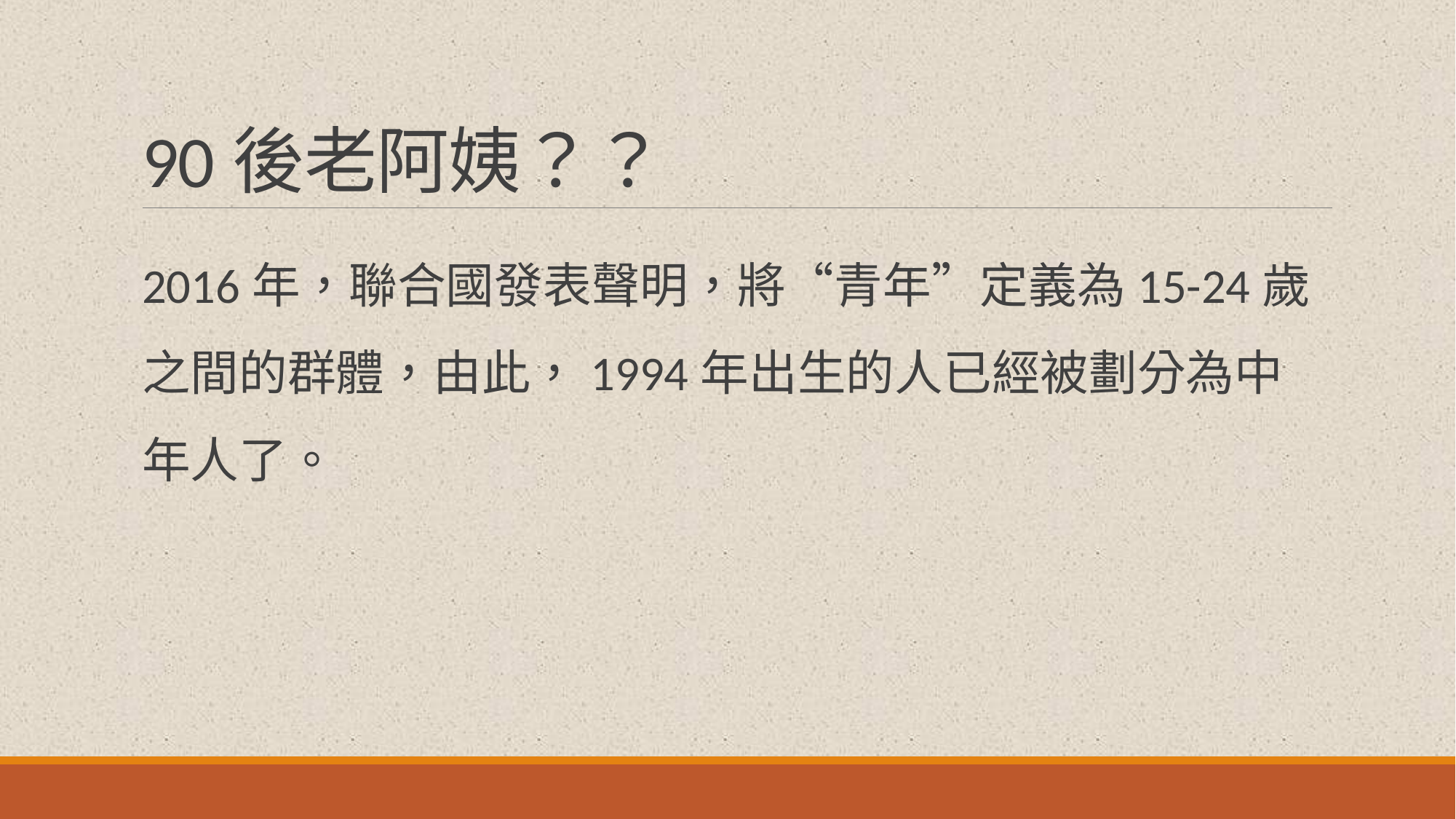

# 90後老阿姨？？
2016年，聯合國發表聲明，將“青年”定義為15-24歲之間的群體，由此，1994年出生的人已經被劃分為中年人了。